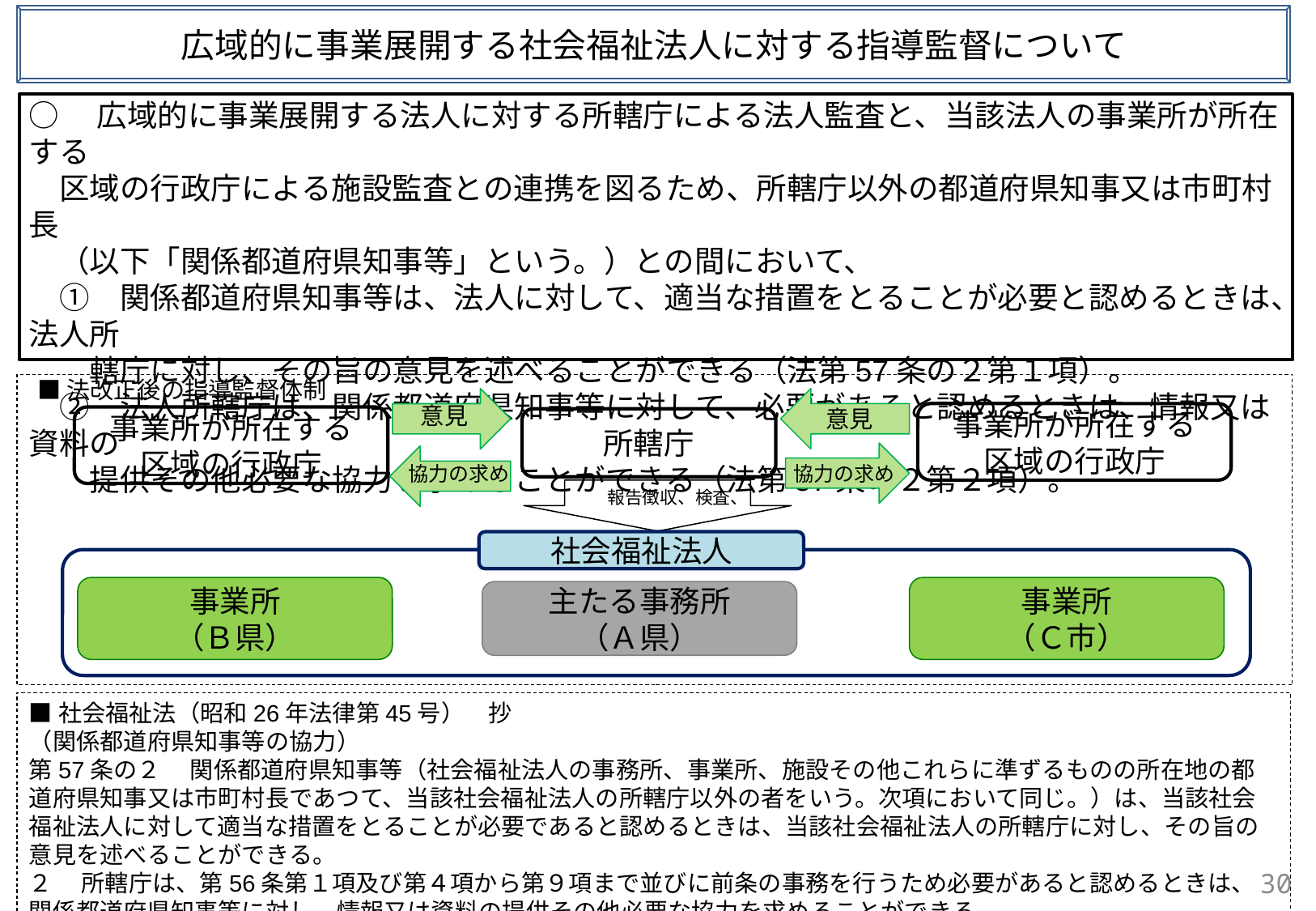

広域的に事業展開する社会福祉法人に対する指導監督について
○　広域的に事業展開する法人に対する所轄庁による法人監査と、当該法人の事業所が所在する
　区域の行政庁による施設監査との連携を図るため、所轄庁以外の都道府県知事又は市町村長
　（以下「関係都道府県知事等」という。）との間において、
　①　関係都道府県知事等は、法人に対して、適当な措置をとることが必要と認めるときは、法人所
　　轄庁に対し、その旨の意見を述べることができる（法第57条の２第１項）。
　②　法人所轄庁は、関係都道府県知事等に対して、必要があると認めるときは、情報又は資料の
　　提供その他必要な協力を求めることができる（法第57条の２第２項）。

■法改正後の指導監督体制

事業所が所在する
区域の行政庁
事業所が所在する
区域の行政庁
所轄庁

報告徴収、検査、
勧告、命令
社会福祉法人

事業所
（Ｃ市）
事業所
（Ｂ県）
主たる事務所
（Ａ県）
意見
意見

協力の求め
協力の求め
■社会福祉法（昭和26年法律第45号）　抄
（関係都道府県知事等の協力）
第57条の２ 　関係都道府県知事等（社会福祉法人の事務所、事業所、施設その他これらに準ずるものの所在地の都道府県知事又は市町村長であつて、当該社会福祉法人の所轄庁以外の者をいう。次項において同じ。）は、当該社会福祉法人に対して適当な措置をとることが必要であると認めるときは、当該社会福祉法人の所轄庁に対し、その旨の意見を述べることができる。
２ 　所轄庁は、第56条第１項及び第４項から第９項まで並びに前条の事務を行うため必要があると認めるときは、関係都道府県知事等に対し、情報又は資料の提供その他必要な協力を求めることができる。
30